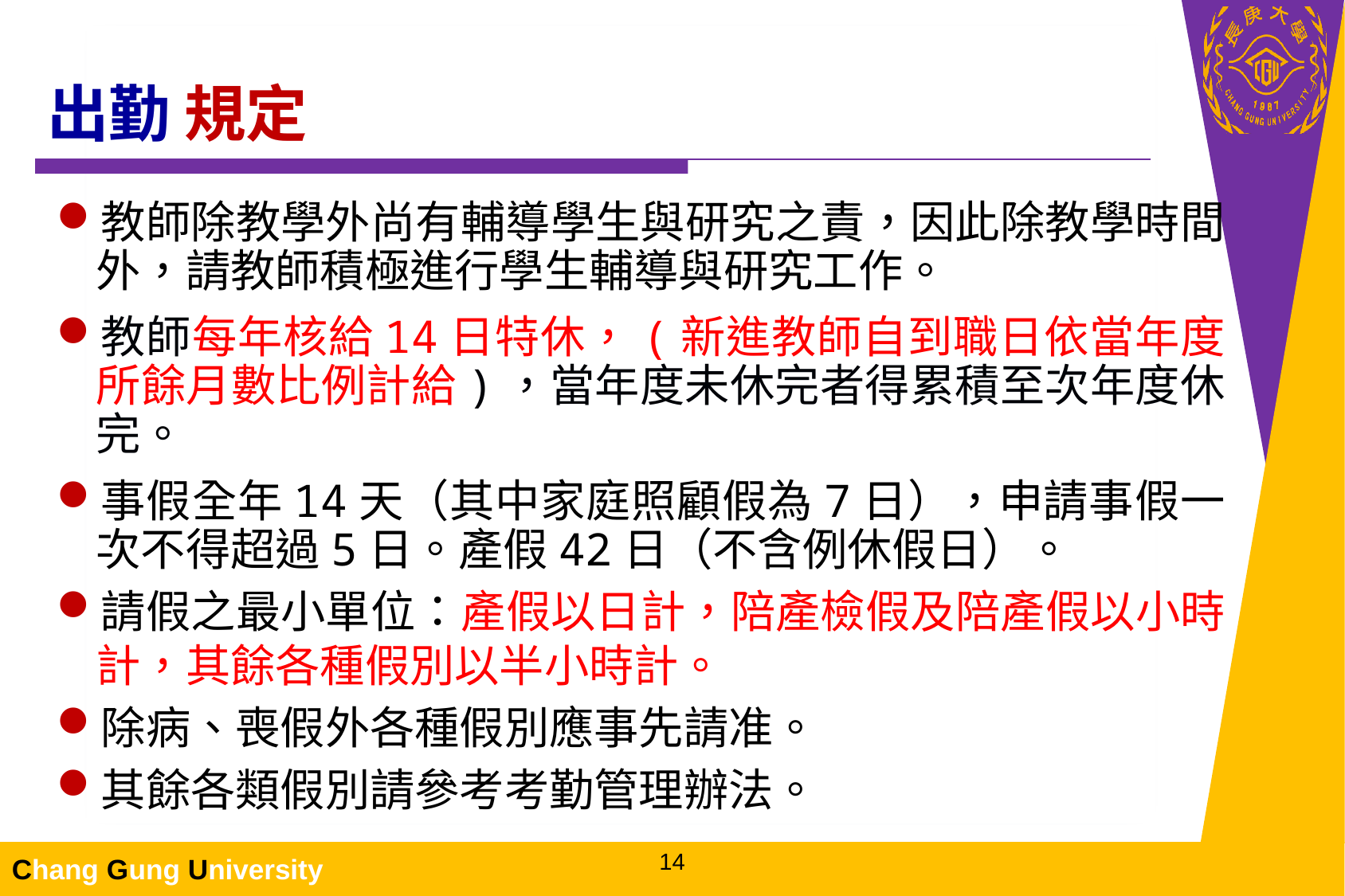

# 出勤 規定
教師除教學外尚有輔導學生與研究之責，因此除教學時間外，請教師積極進行學生輔導與研究工作。
教師每年核給14日特休，(新進教師自到職日依當年度所餘月數比例計給)，當年度未休完者得累積至次年度休完。
事假全年14天（其中家庭照顧假為7日），申請事假一次不得超過5日。產假42日（不含例休假日）。
請假之最小單位：產假以日計，陪產檢假及陪產假以小時計，其餘各種假別以半小時計。
除病、喪假外各種假別應事先請准。
其餘各類假別請參考考勤管理辦法。
14